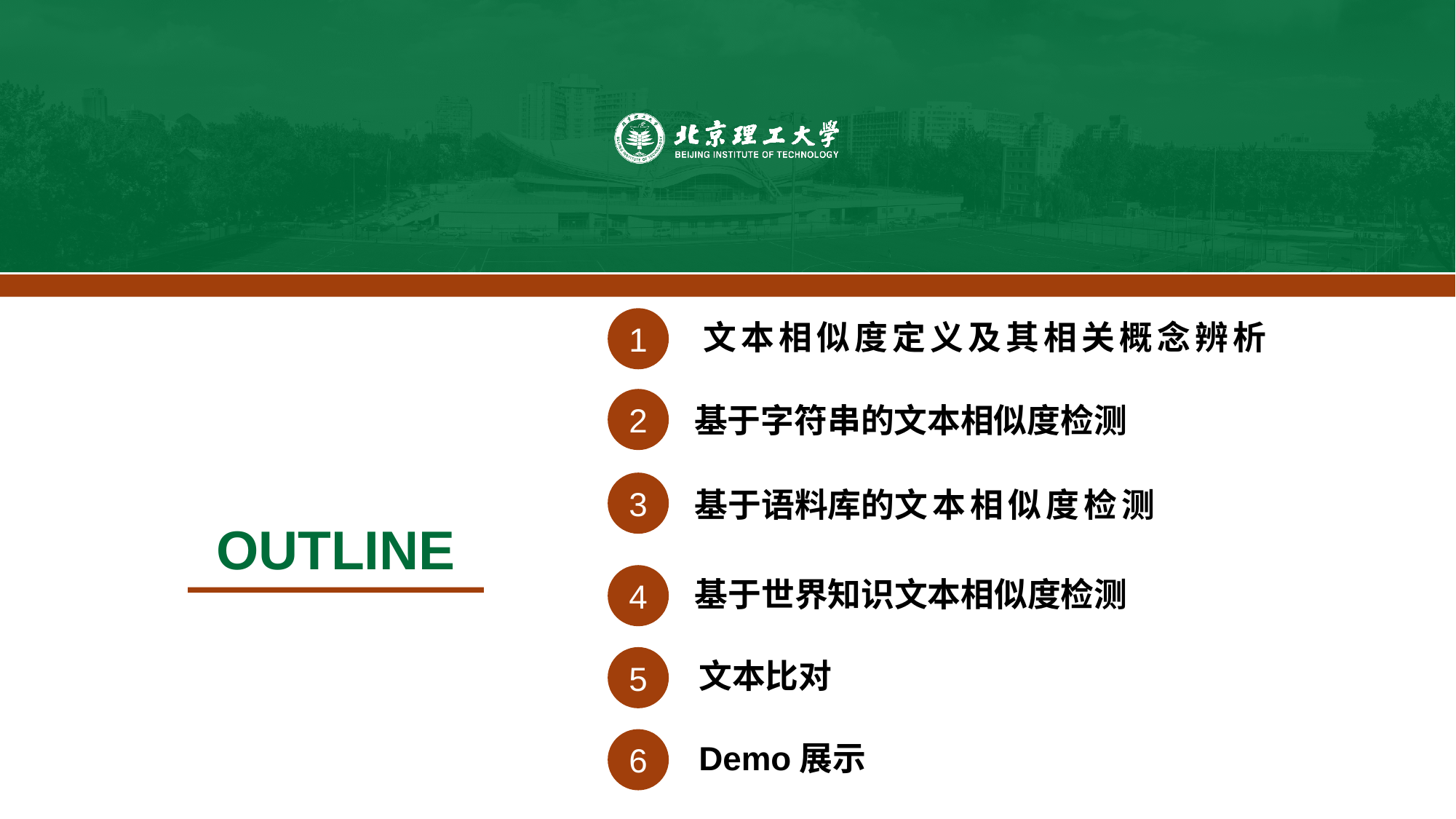

1
文本相似度定义及其相关概念辨析
2
基于字符串的文本相似度检测
3
基于语料库的文本相似度检测
OUTLINE
4
基于世界知识文本相似度检测

5
文本比对
6
Demo展示